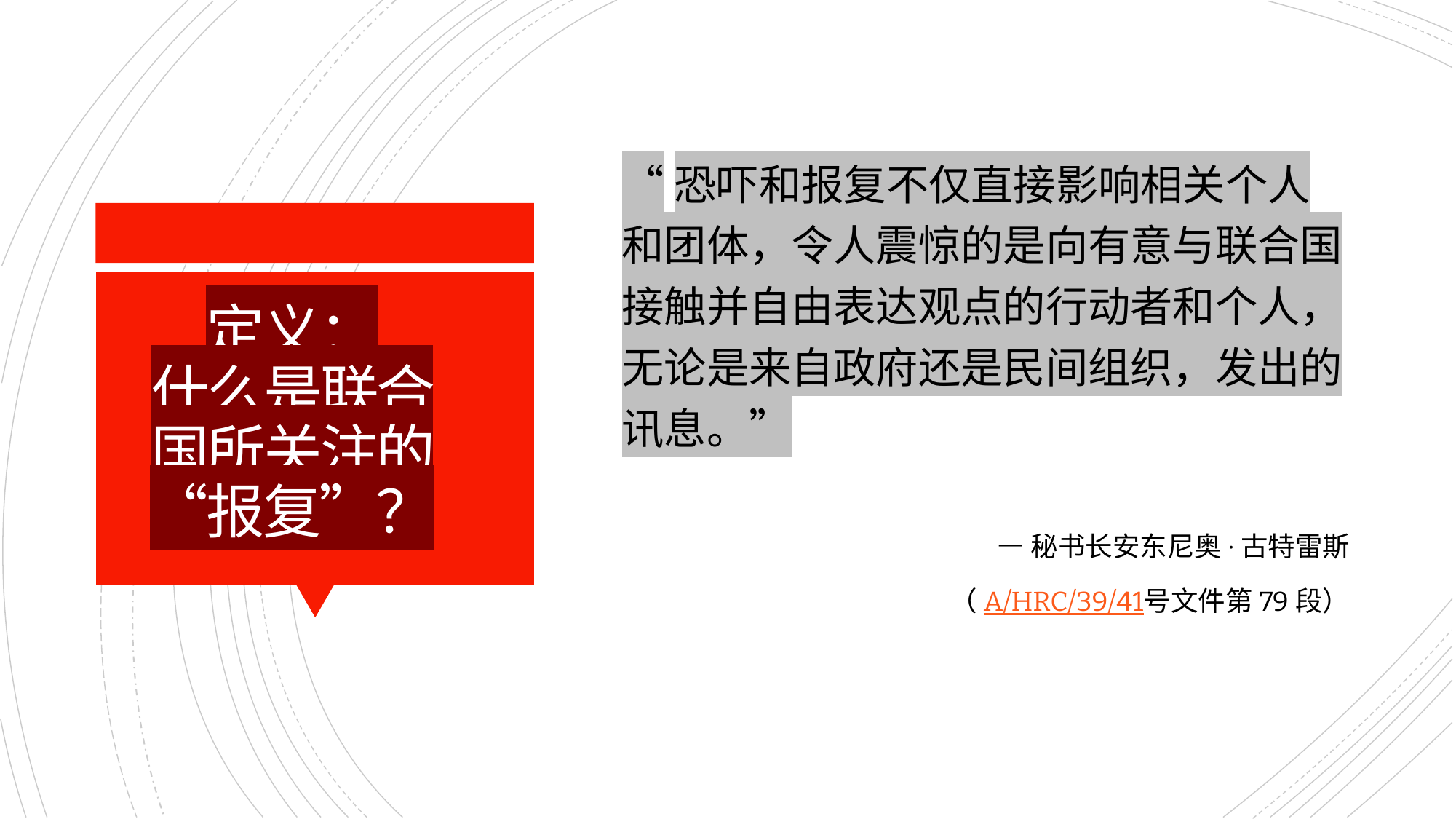

“恐吓和报复不仅直接影响相关个人和团体，令人震惊的是向有意与联合国接触并自由表达观点的行动者和个人，无论是来自政府还是民间组织，发出的讯息。”

  —秘书长安东尼奥·古特雷斯
（A/HRC/39/41号文件第79段）

# 定义： 什么是联合国所关注的“报复”？